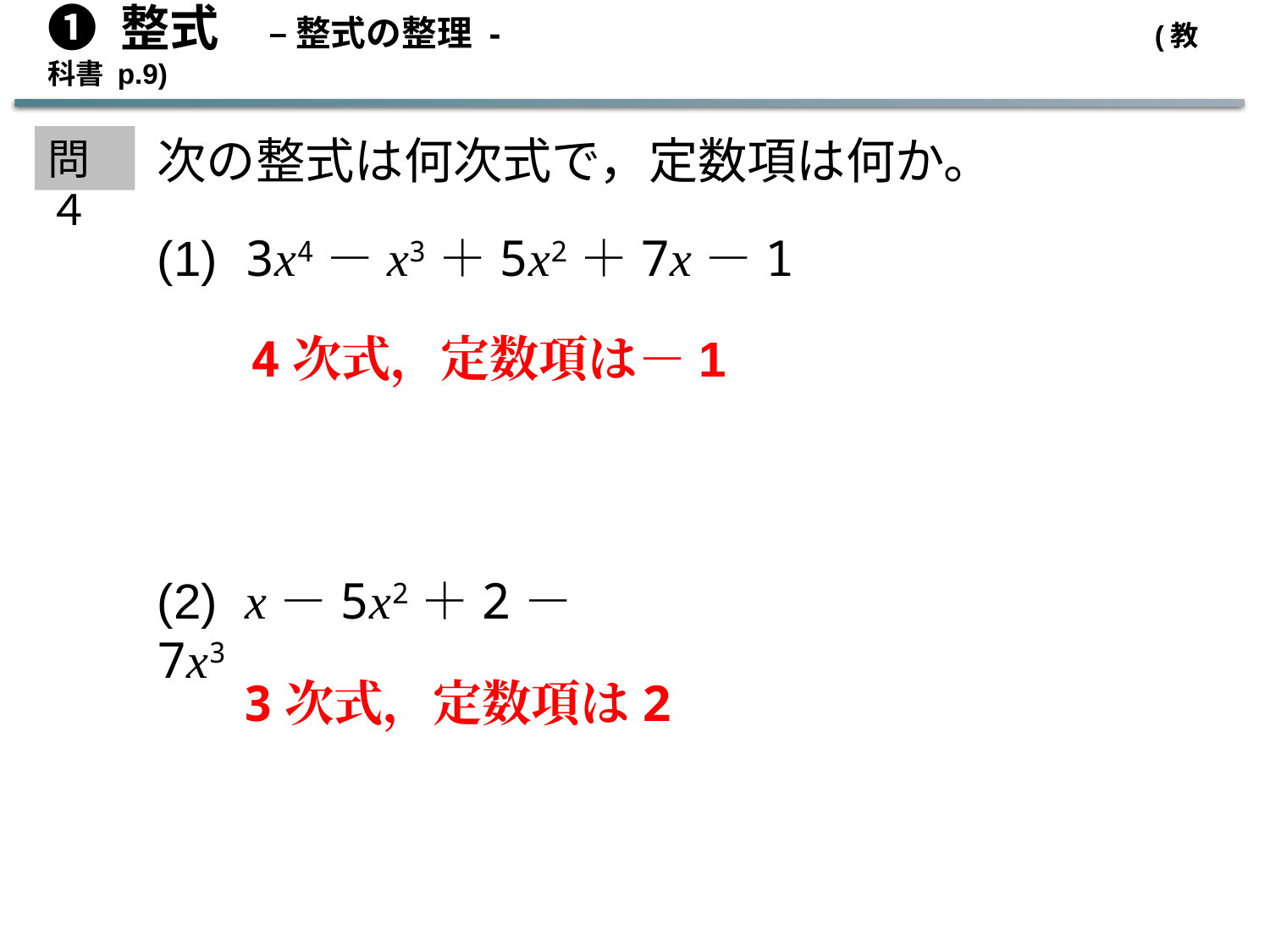

➊ 整式　– 整式の整理 -　				       (教科書 p.9)
次の整式は何次式で，定数項は何か。
問４

(1)  3x4－x3＋5x2＋7x－1
4次式，定数項は－1
(2)  x－5x2＋2－7x3
3次式，定数項は2